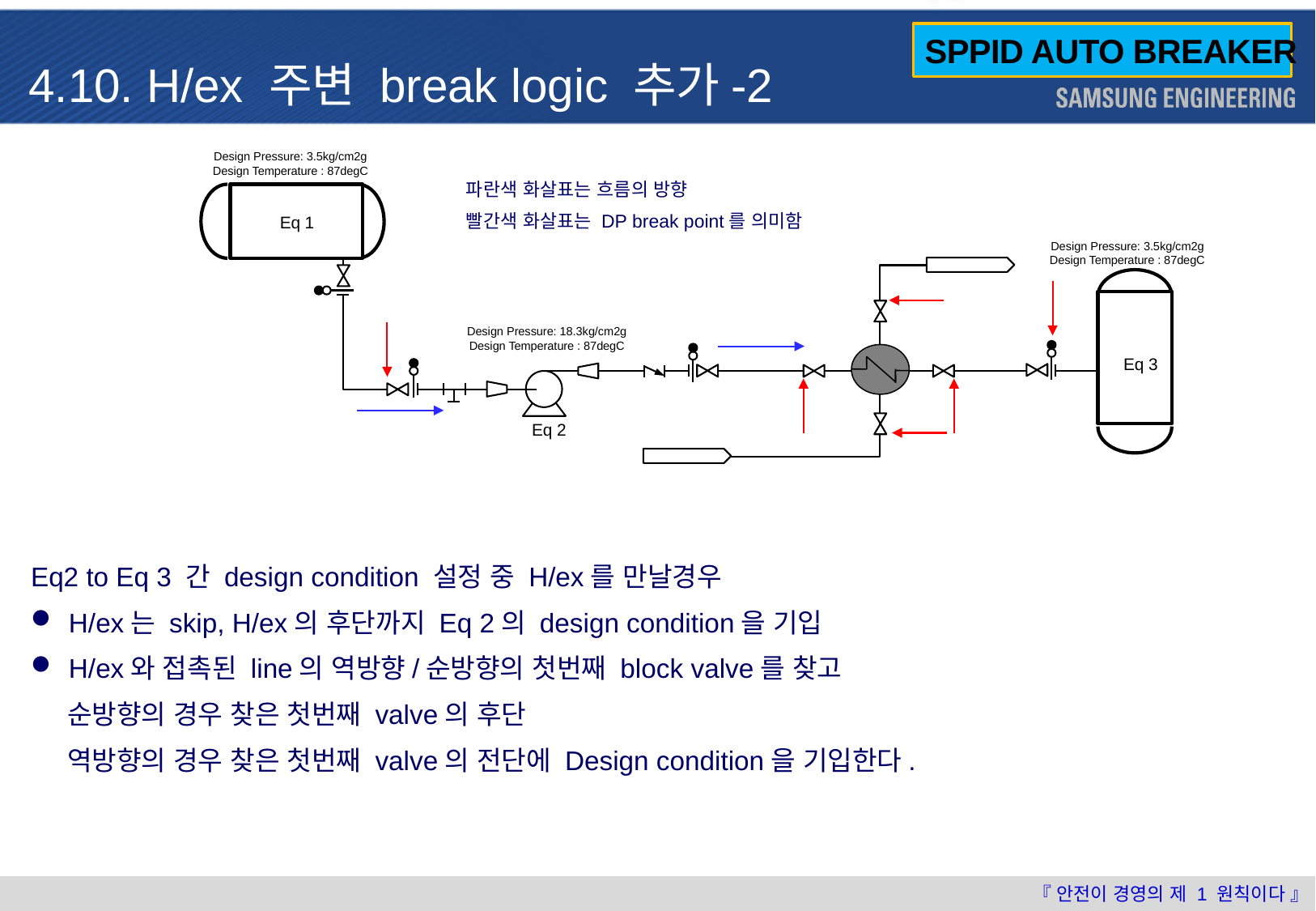

4.10. H/ex 주변 break logic 추가-2
SPPID AUTO BREAKER

Design Pressure: 3.5kg/cm2g
Design Temperature : 87degC
파란색 화살표는 흐름의 방향
빨간색 화살표는 DP break point를 의미함
Eq 1
Design Pressure: 3.5kg/cm2g
Design Temperature : 87degC

Design Pressure: 18.3kg/cm2g
Design Temperature : 87degC

Eq 3

Eq 2

Eq2 to Eq 3 간 design condition 설정 중 H/ex를 만날경우
H/ex는 skip, H/ex의 후단까지 Eq 2의 design condition을 기입
H/ex와 접촉된 line의 역방향/순방향의 첫번째 block valve를 찾고
    순방향의 경우 찾은 첫번째 valve의 후단
    역방향의 경우 찾은 첫번째 valve의 전단에 Design condition을 기입한다.